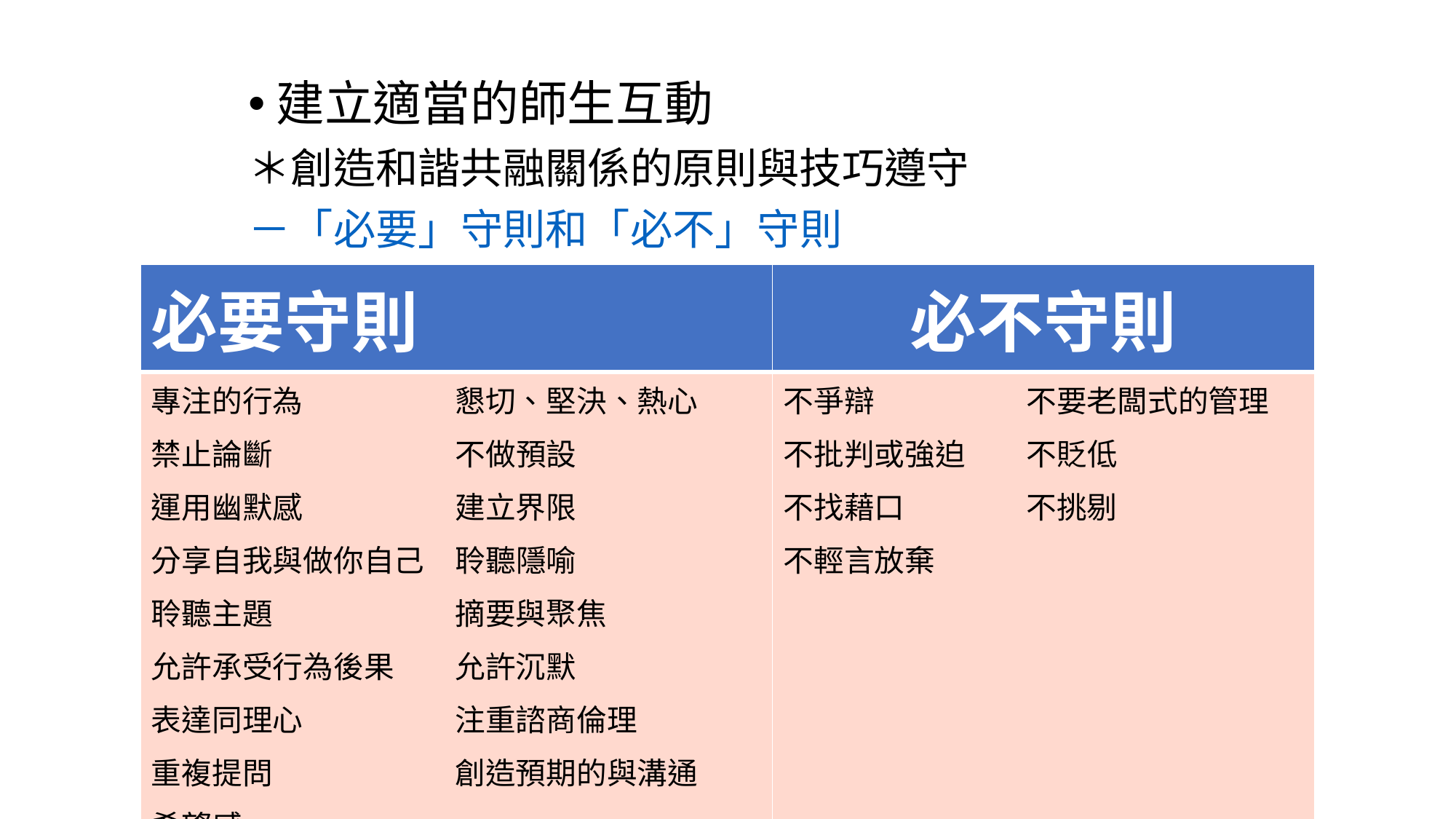

建立適當的師生互動
＊創造和諧共融關係的原則與技巧遵守
－「必要」守則和「必不」守則

| 必要守則 | 必不守則 |
| --- | --- |
| 專注的行為　　　　　懇切、堅決、熱心 禁止論斷　　　　　　不做預設 運用幽默感　　　　　建立界限 分享自我與做你自己　聆聽隱喻 聆聽主題　　　　　　摘要與聚焦 允許承受行為後果　　允許沉默 表達同理心　　　　　注重諮商倫理 重複提問　　　　　　創造預期的與溝通 希望感 | 不爭辯　　　　　不要老闆式的管理 不批判或強迫　　不貶低 不找藉口　　　　不挑剔 不輕言放棄 |